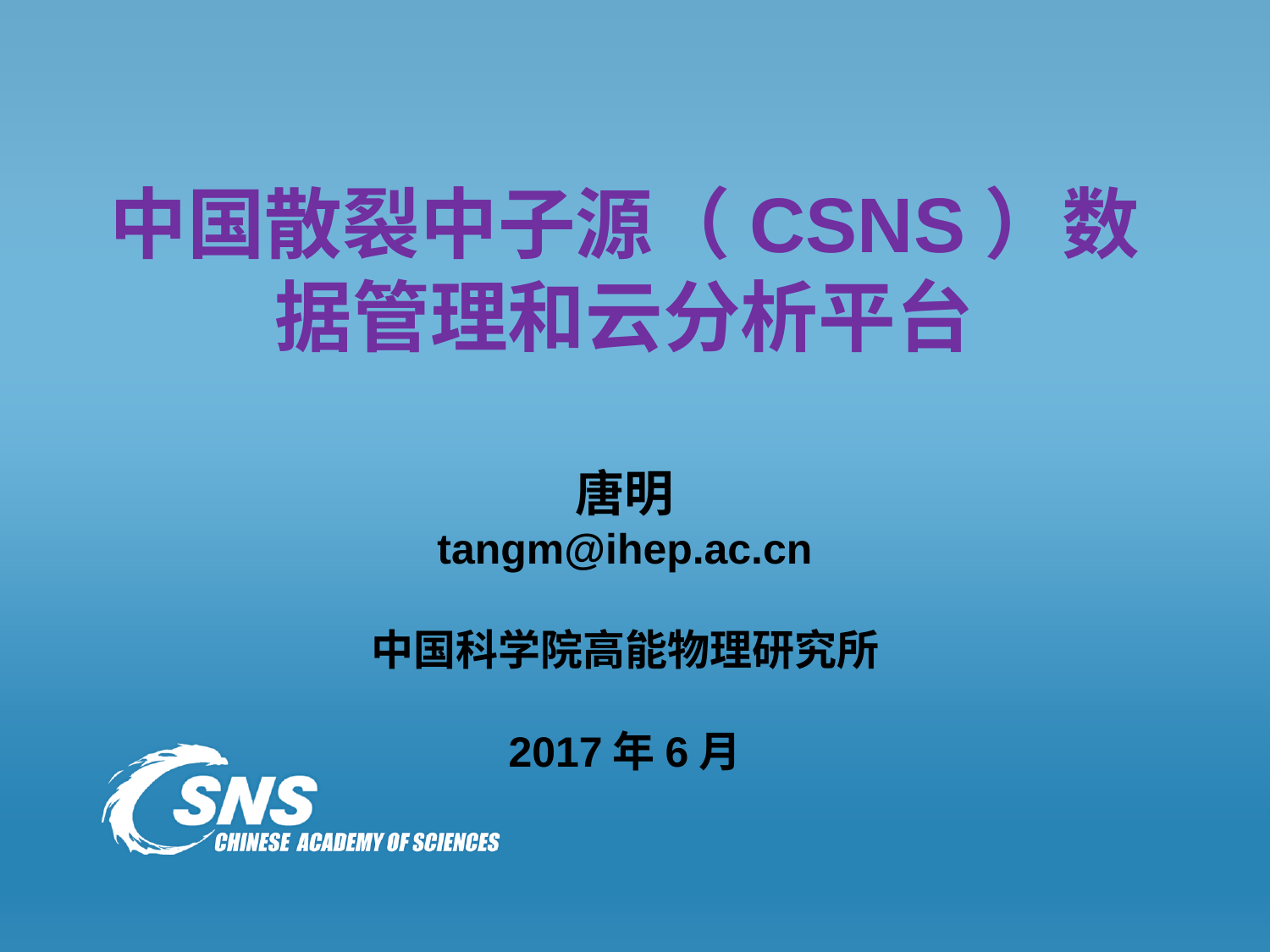

# 中国散裂中子源（CSNS）数据管理和云分析平台
唐明
tangm@ihep.ac.cn

中国科学院高能物理研究所

2017年6月